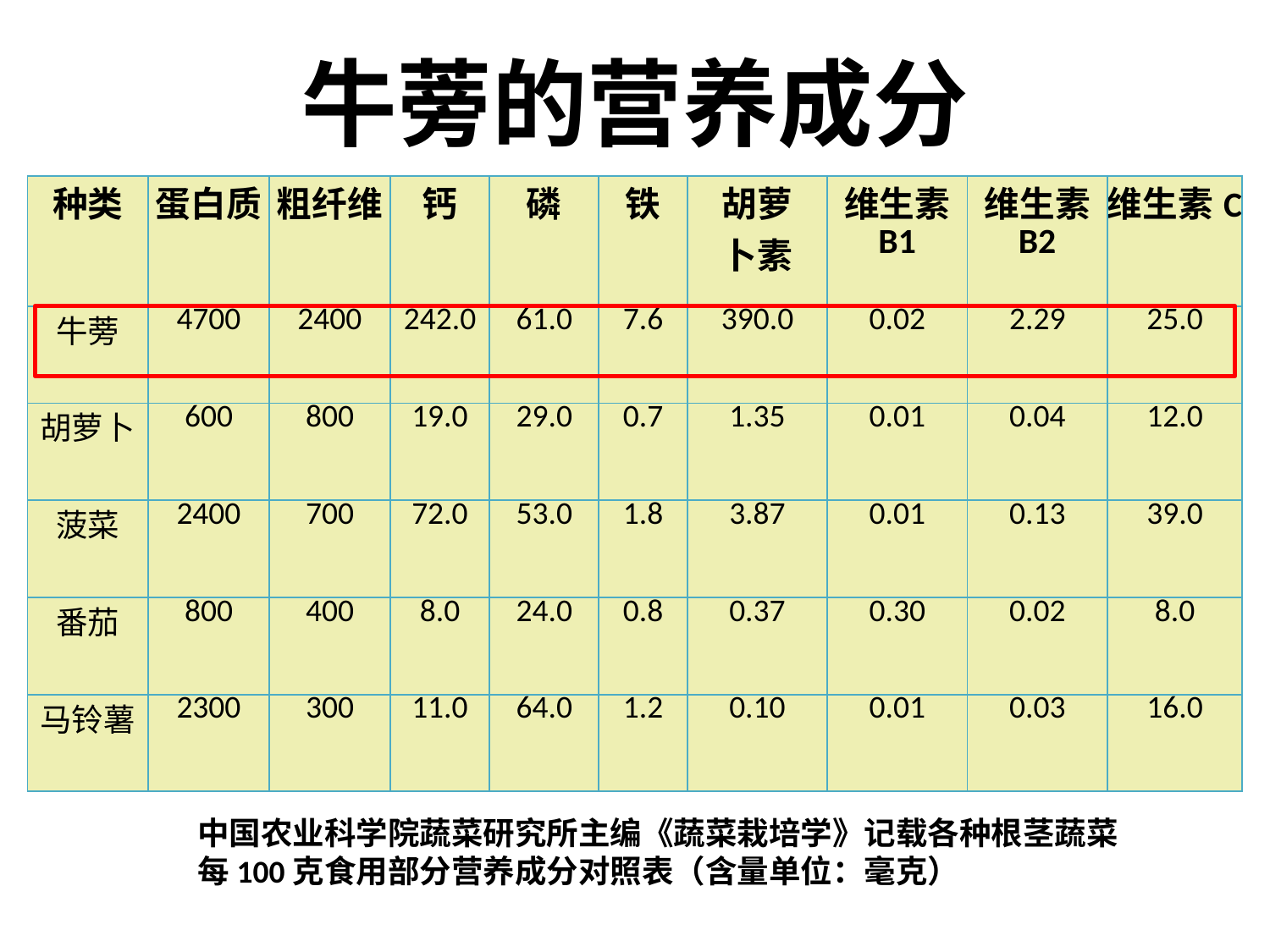

牛蒡的营养成分
| 种类 | 蛋白质 | 粗纤维 | 钙 | 磷 | 铁 | 胡萝 卜素 | 维生素 B1 | 维生素 B2 | 维生素C |
| --- | --- | --- | --- | --- | --- | --- | --- | --- | --- |
| 牛蒡 | 4700 | 2400 | 242.0 | 61.0 | 7.6 | 390.0 | 0.02 | 2.29 | 25.0 |
| 胡萝卜 | 600 | 800 | 19.0 | 29.0 | 0.7 | 1.35 | 0.01 | 0.04 | 12.0 |
| 菠菜 | 2400 | 700 | 72.0 | 53.0 | 1.8 | 3.87 | 0.01 | 0.13 | 39.0 |
| 番茄 | 800 | 400 | 8.0 | 24.0 | 0.8 | 0.37 | 0.30 | 0.02 | 8.0 |
| 马铃薯 | 2300 | 300 | 11.0 | 64.0 | 1.2 | 0.10 | 0.01 | 0.03 | 16.0 |

中国农业科学院蔬菜研究所主编《蔬菜栽培学》记载各种根茎蔬菜
每100克食用部分营养成分对照表（含量单位：毫克）